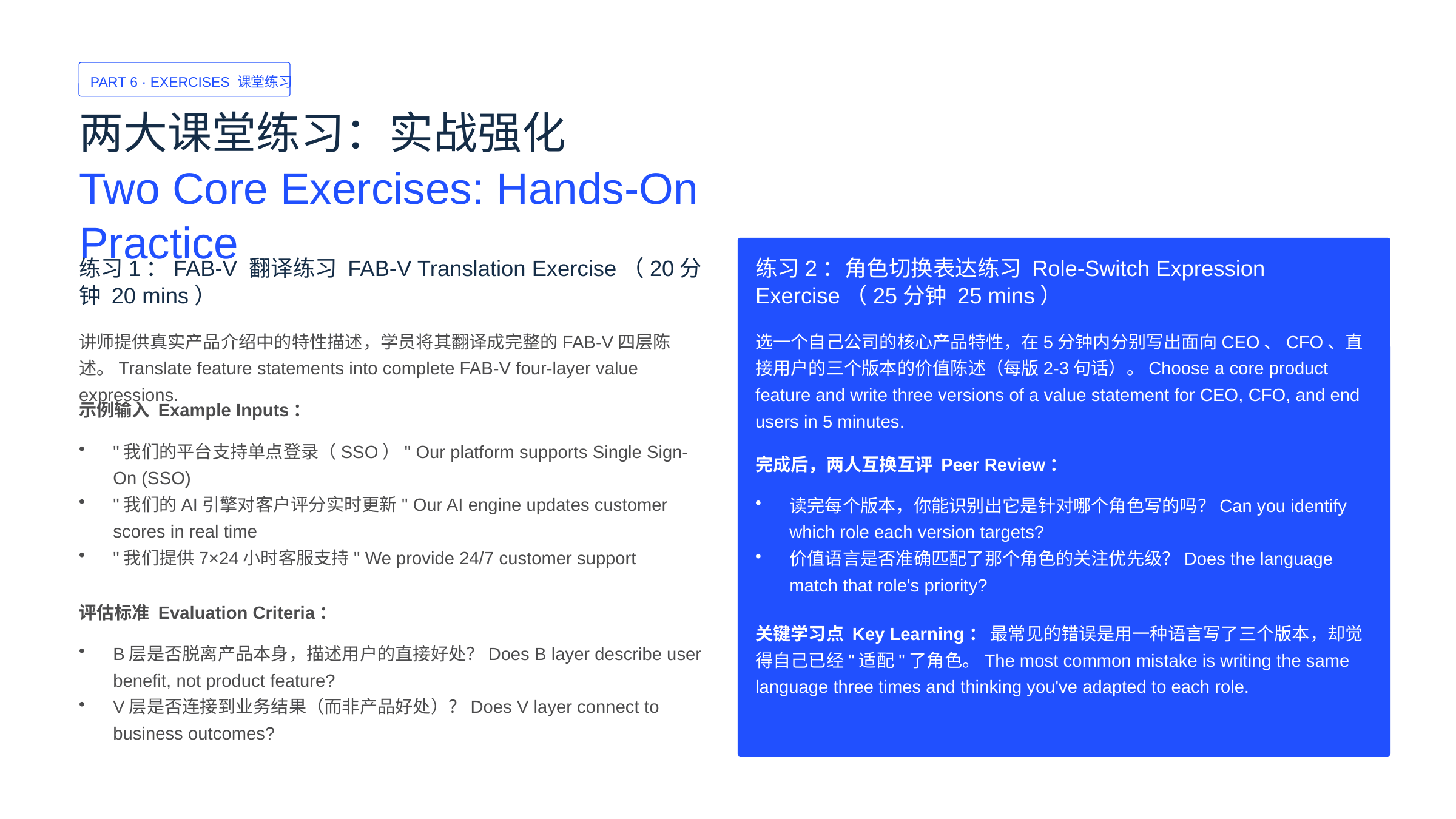

PART 6 · EXERCISES 课堂练习
两大课堂练习：实战强化
Two Core Exercises: Hands-On Practice

练习1：FAB-V 翻译练习 FAB-V Translation Exercise（20分钟 20 mins）
练习2：角色切换表达练习 Role-Switch Expression Exercise（25分钟 25 mins）
讲师提供真实产品介绍中的特性描述，学员将其翻译成完整的FAB-V四层陈述。Translate feature statements into complete FAB-V four-layer value expressions.
选一个自己公司的核心产品特性，在5分钟内分别写出面向CEO、CFO、直接用户的三个版本的价值陈述（每版2-3句话）。Choose a core product feature and write three versions of a value statement for CEO, CFO, and end users in 5 minutes.
示例输入 Example Inputs：
"我们的平台支持单点登录（SSO）" Our platform supports Single Sign-On (SSO)
"我们的AI引擎对客户评分实时更新" Our AI engine updates customer scores in real time
"我们提供7×24小时客服支持" We provide 24/7 customer support
完成后，两人互换互评 Peer Review：
读完每个版本，你能识别出它是针对哪个角色写的吗？Can you identify which role each version targets?
价值语言是否准确匹配了那个角色的关注优先级？Does the language match that role's priority?
评估标准 Evaluation Criteria：
关键学习点 Key Learning： 最常见的错误是用一种语言写了三个版本，却觉得自己已经"适配"了角色。The most common mistake is writing the same language three times and thinking you've adapted to each role.
B层是否脱离产品本身，描述用户的直接好处？Does B layer describe user benefit, not product feature?
V层是否连接到业务结果（而非产品好处）？Does V layer connect to business outcomes?